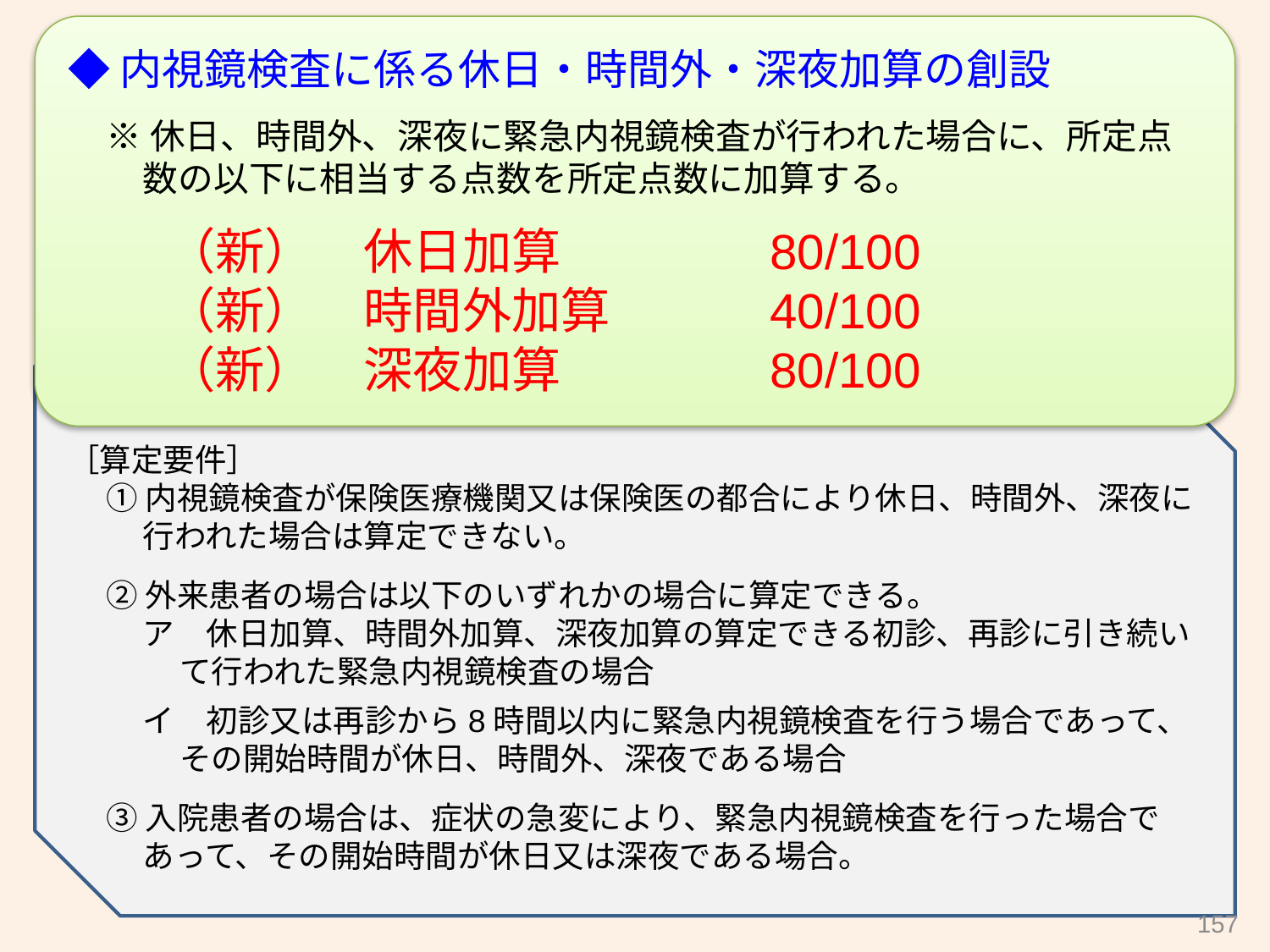

◆内視鏡検査に係る休日・時間外・深夜加算の創設
※休日、時間外、深夜に緊急内視鏡検査が行われた場合に、所定点数の以下に相当する点数を所定点数に加算する。
　　（新）　休日加算　　　　80/100
　　（新）　時間外加算　　　40/100
　　（新）　深夜加算　　　　80/100

［算定要件］
①内視鏡検査が保険医療機関又は保険医の都合により休日、時間外、深夜に行われた場合は算定できない。
②外来患者の場合は以下のいずれかの場合に算定できる。
ア　休日加算、時間外加算、深夜加算の算定できる初診、再診に引き続いて行われた緊急内視鏡検査の場合
イ　初診又は再診から8時間以内に緊急内視鏡検査を行う場合であって、その開始時間が休日、時間外、深夜である場合
③入院患者の場合は、症状の急変により、緊急内視鏡検査を行った場合であって、その開始時間が休日又は深夜である場合。

157